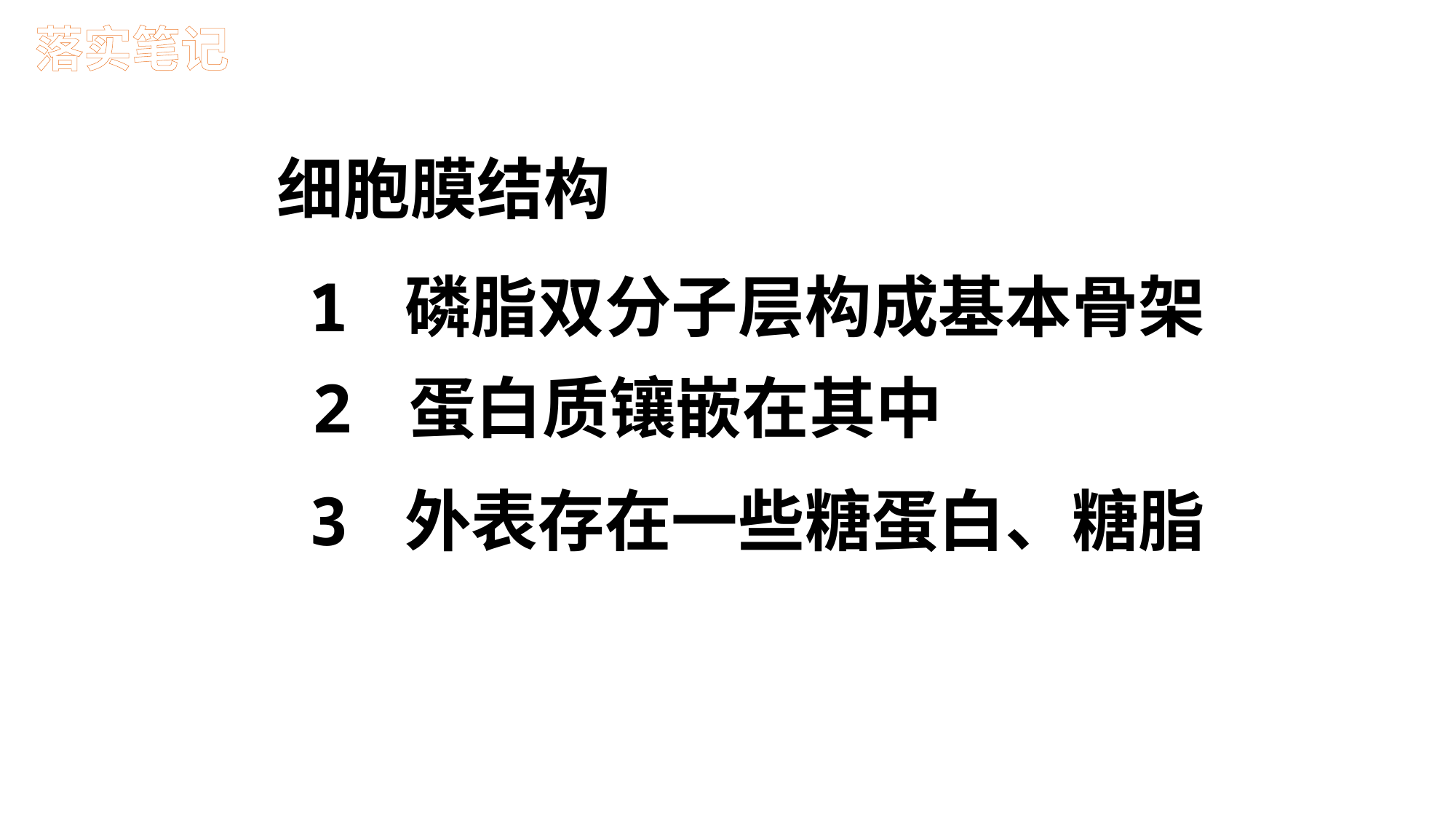

落实笔记
# 细胞膜结构
1 磷脂双分子层构成基本骨架
2 蛋白质镶嵌在其中
3 外表存在一些糖蛋白、糖脂